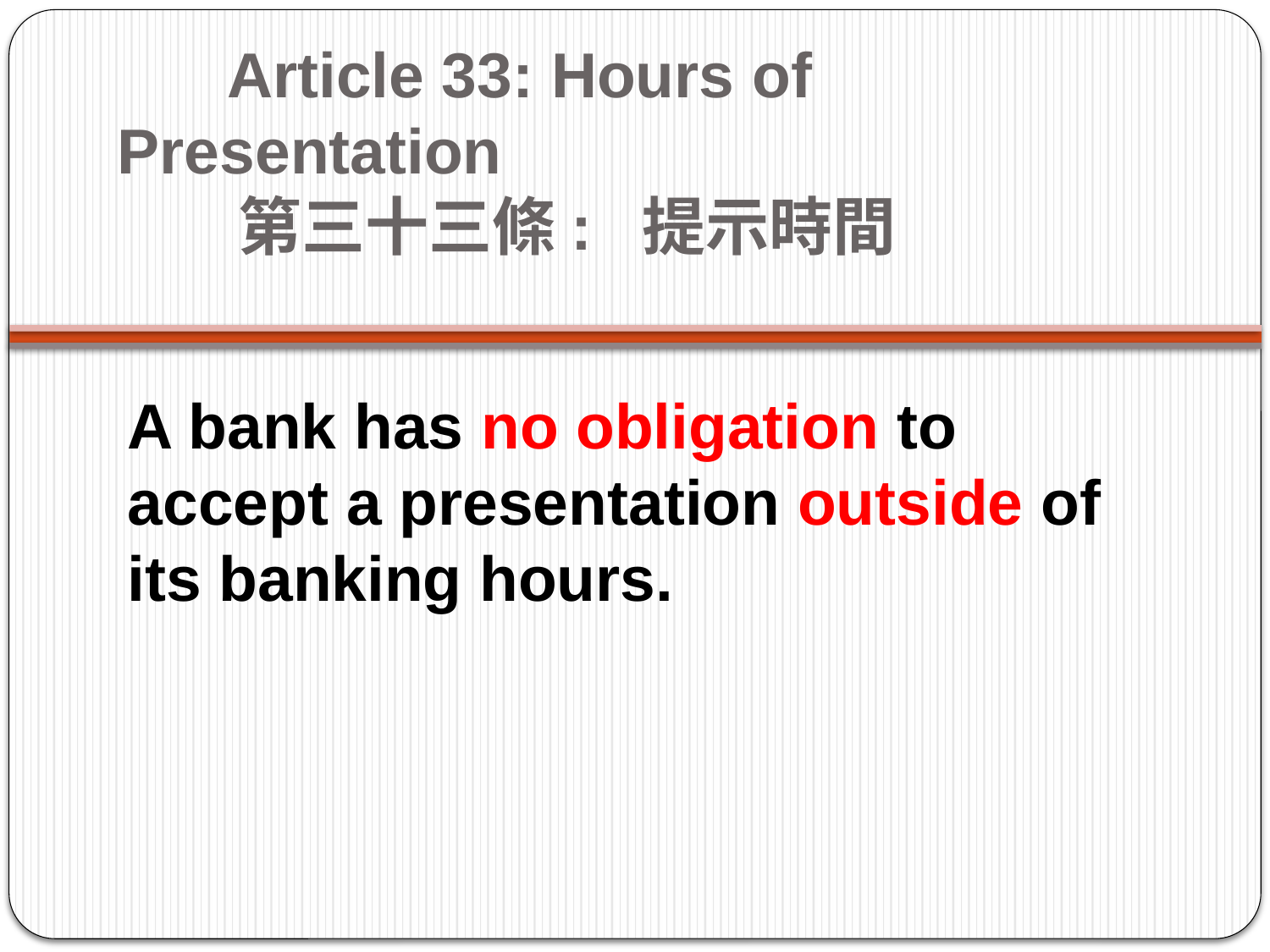

# Article 33: Hours of Presentation  第三十三條:  提示時間
A bank has no obligation to accept a presentation outside of its banking hours.